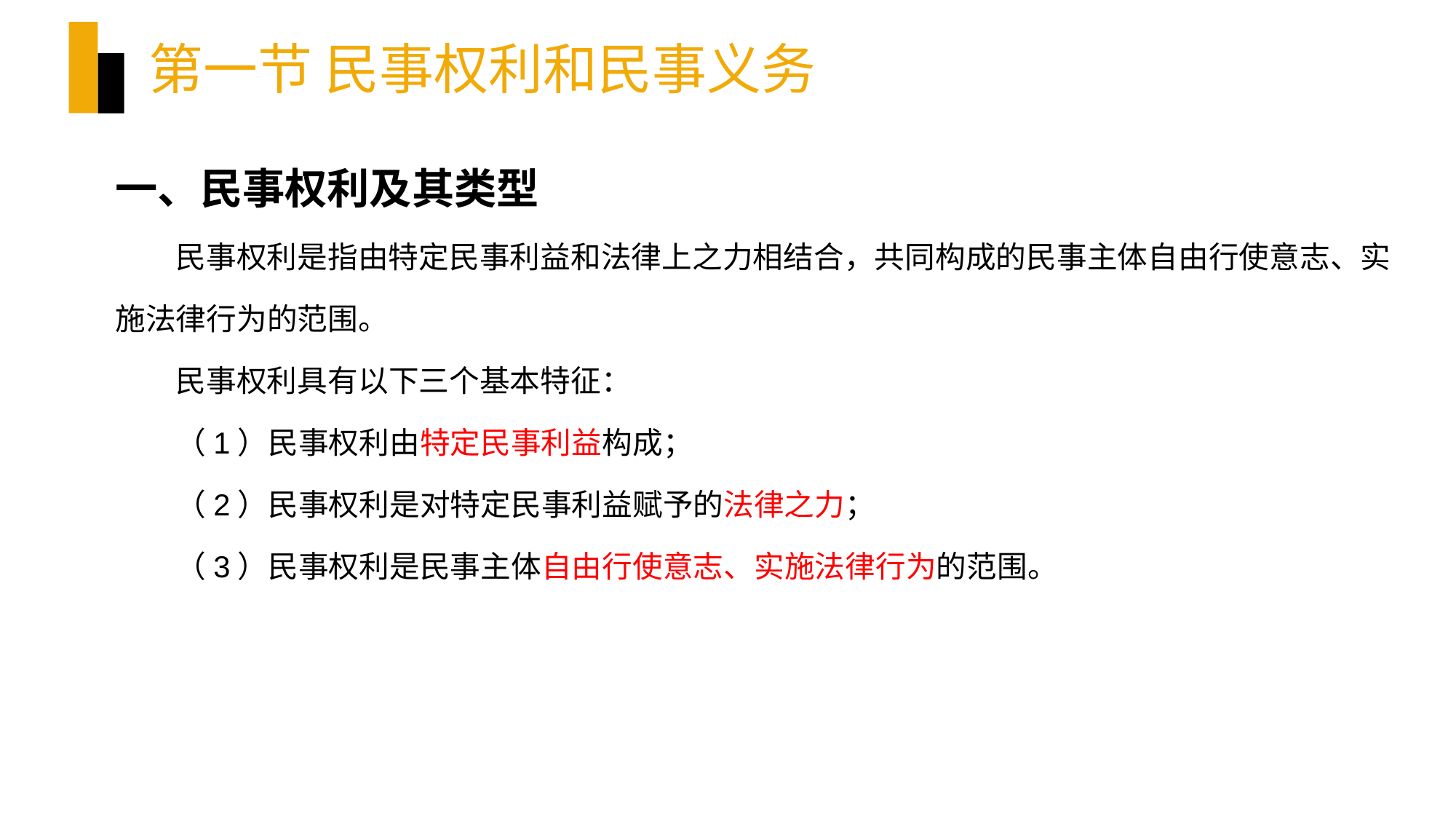

# 第一节 民事权利和民事义务
一、民事权利及其类型
民事权利是指由特定民事利益和法律上之力相结合，共同构成的民事主体自由行使意志、实施法律行为的范围。
民事权利具有以下三个基本特征：
（1）民事权利由特定民事利益构成；
（2）民事权利是对特定民事利益赋予的法律之力；
（3）民事权利是民事主体自由行使意志、实施法律行为的范围。